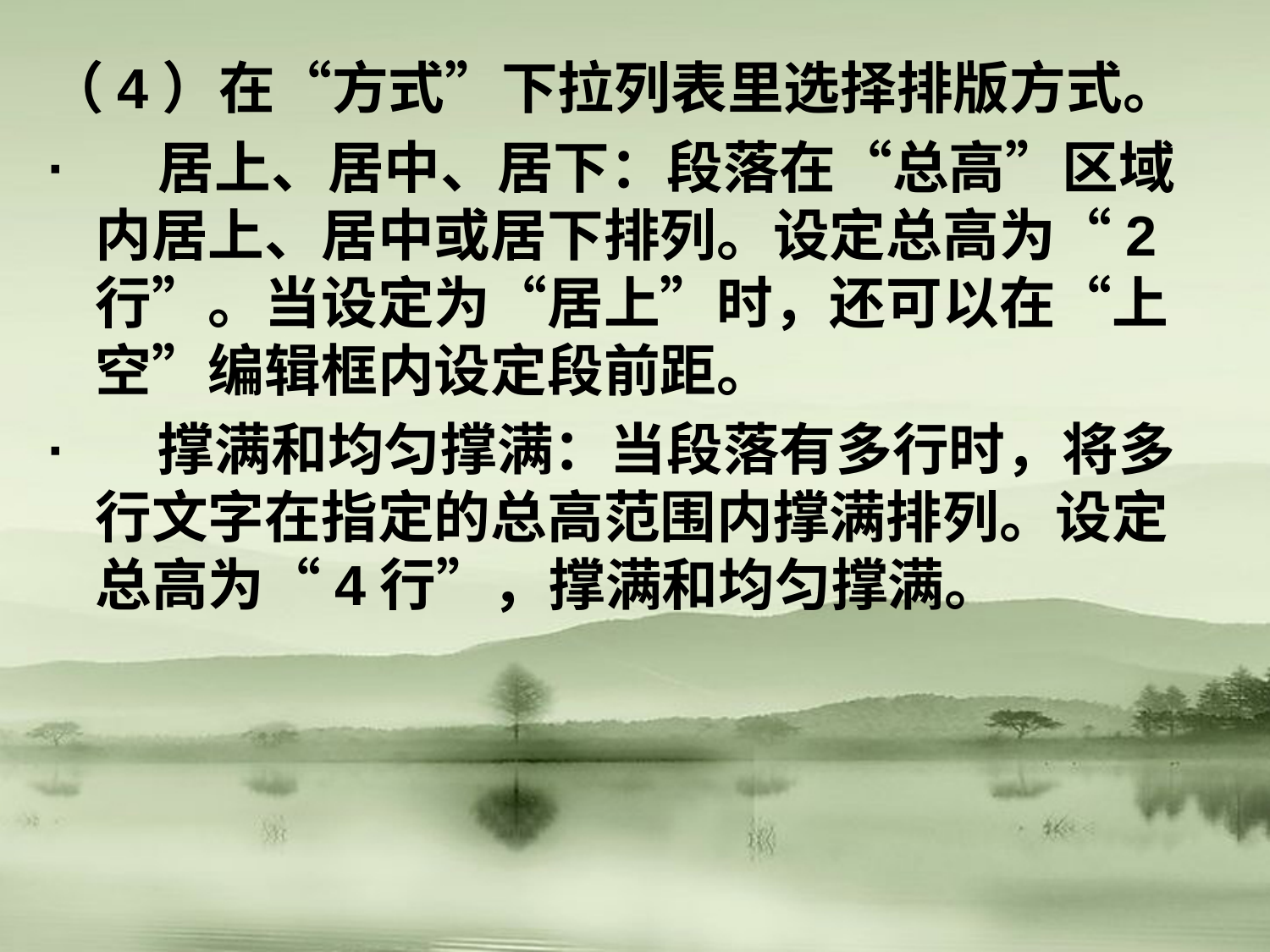

（4）在“方式”下拉列表里选择排版方式。
·     居上、居中、居下：段落在“总高”区域内居上、居中或居下排列。设定总高为“2行”。当设定为“居上”时，还可以在“上空”编辑框内设定段前距。
·     撑满和均匀撑满：当段落有多行时，将多行文字在指定的总高范围内撑满排列。设定总高为“4行”，撑满和均匀撑满。